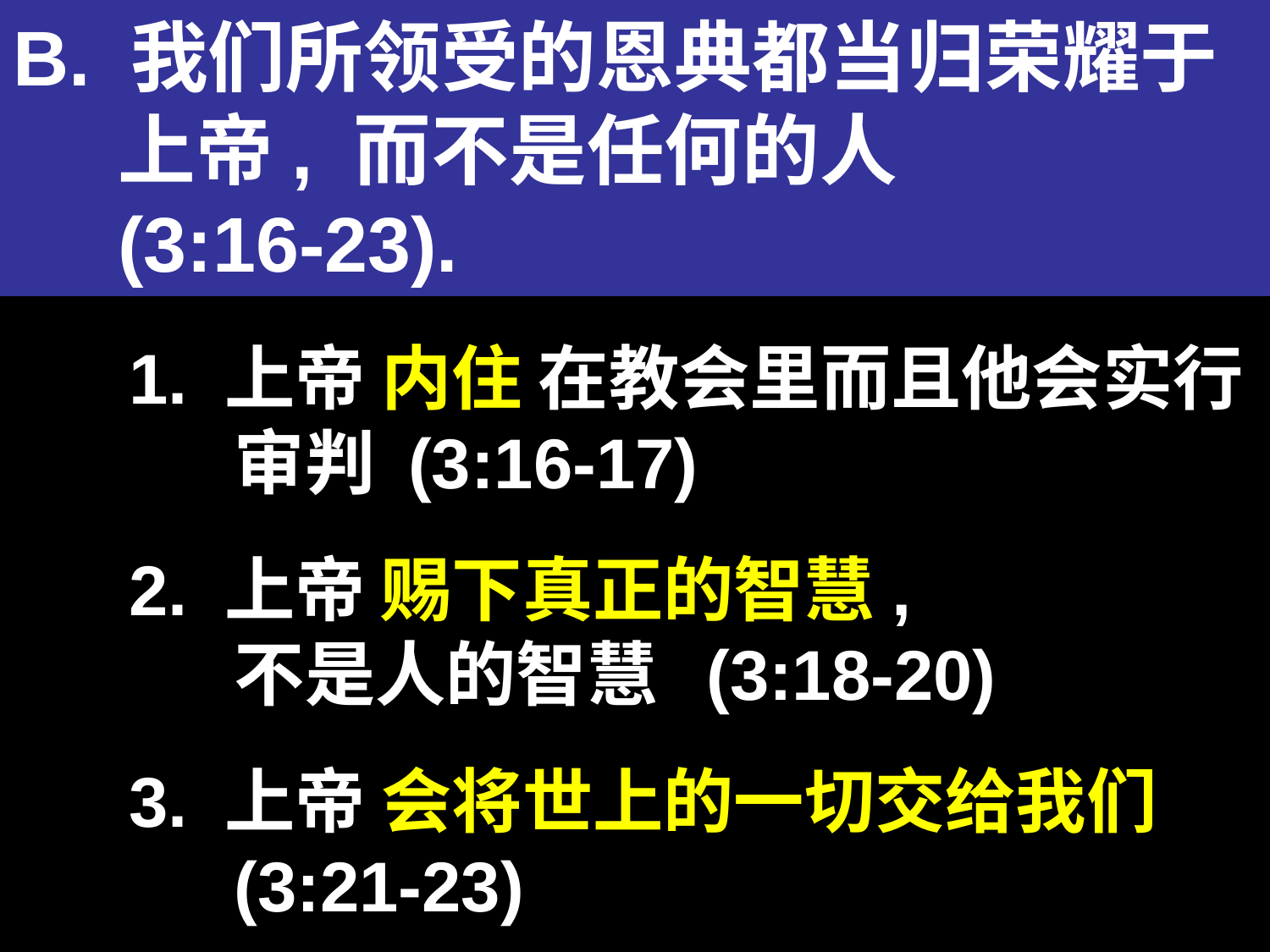

B. 我们所领受的恩典都当归荣耀于上帝, 而不是任何的人
(3:16-23).
1. 上帝 内住 在教会里而且他会实行审判 (3:16-17)
2. 上帝 赐下真正的智慧,
不是人的智慧  (3:18-20)
3. 上帝 会将世上的一切交给我们 (3:21-23)